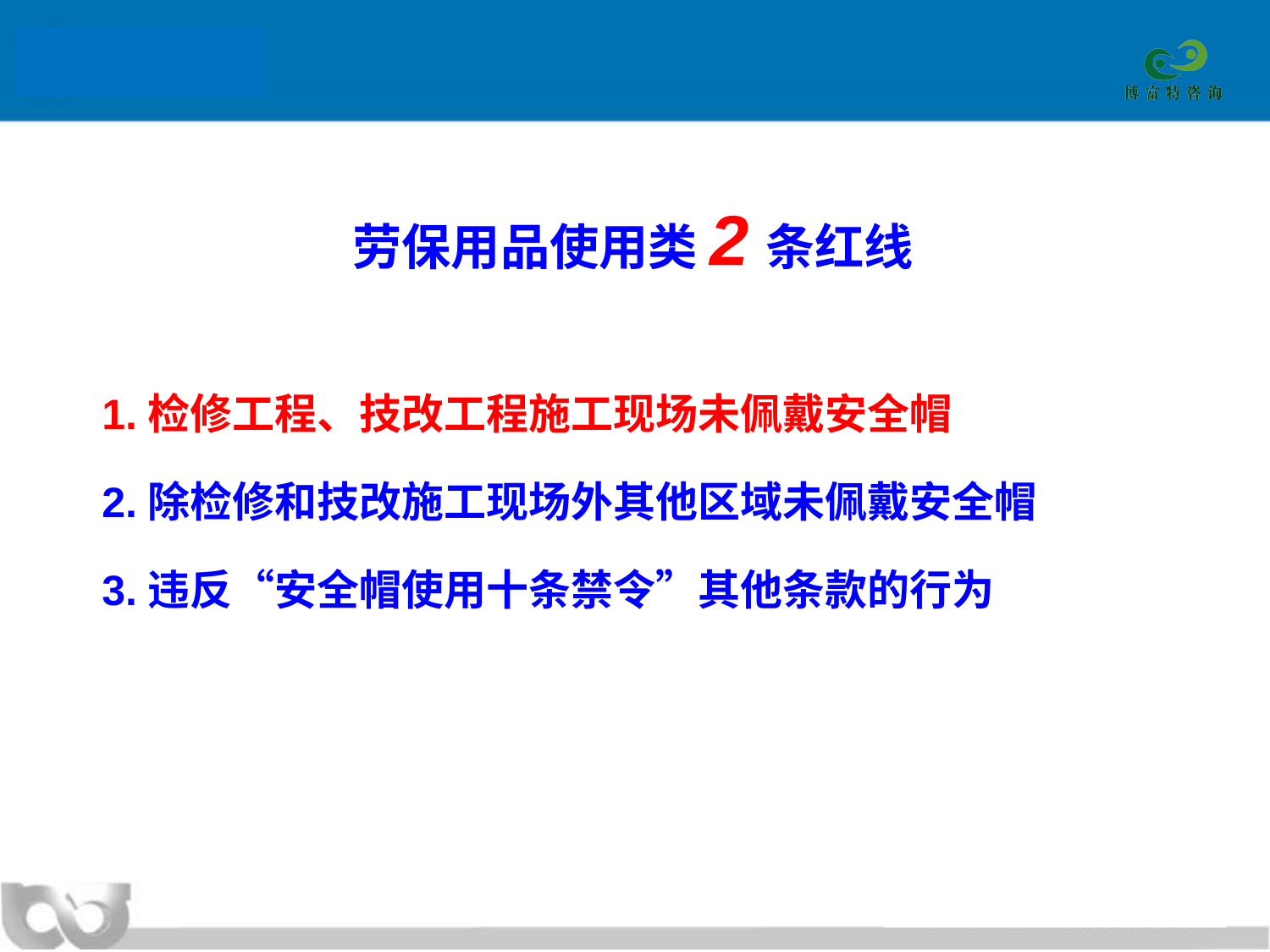

劳保用品使用类2条红线
# 1.检修工程、技改工程施工现场未佩戴安全帽 2.除检修和技改施工现场外其他区域未佩戴安全帽 3.违反“安全帽使用十条禁令”其他条款的行为